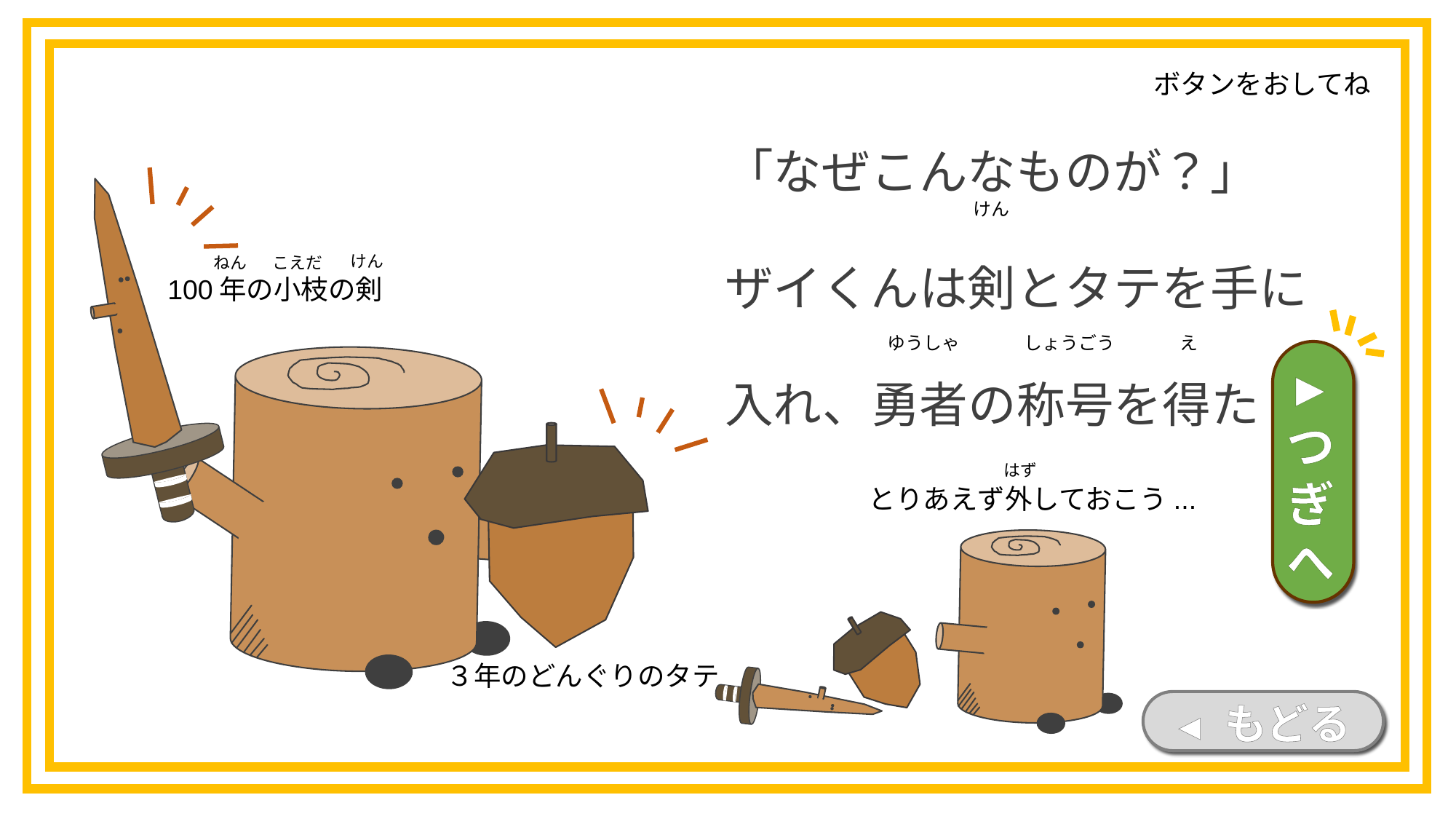

ボタンをおしてね
「なぜこんなものが？」
ザイくんは剣とタテを手に
入れ、勇者の称号を得た

けん
けん
ねん
こえだ
100年の小枝の剣
ゆうしゃ
しょうごう
え
►つぎへ

はず
とりあえず外しておこう...

３年のどんぐりのタテ
◄ もどる